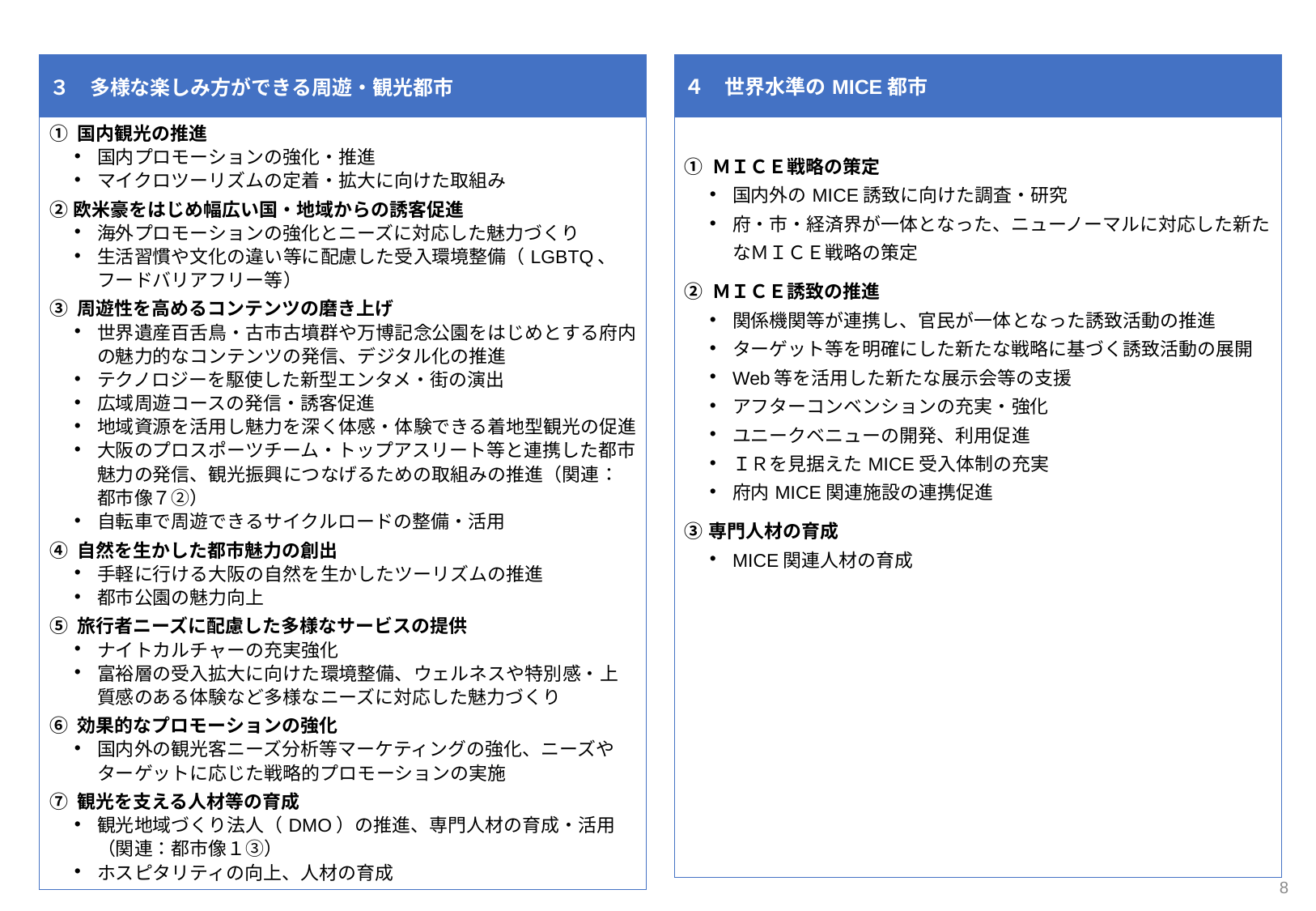

| ３　多様な楽しみ方ができる周遊・観光都市 |
| --- |
| ① 国内観光の推進 国内プロモーションの強化・推進 マイクロツーリズムの定着・拡大に向けた取組み ②欧米豪をはじめ幅広い国・地域からの誘客促進 海外プロモーションの強化とニーズに対応した魅力づくり 生活習慣や文化の違い等に配慮した受入環境整備（LGBTQ、フードバリアフリー等） ③ 周遊性を高めるコンテンツの磨き上げ 世界遺産百舌鳥・古市古墳群や万博記念公園をはじめとする府内の魅力的なコンテンツの発信、デジタル化の推進 テクノロジーを駆使した新型エンタメ・街の演出 広域周遊コースの発信・誘客促進 地域資源を活用し魅力を深く体感・体験できる着地型観光の促進 大阪のプロスポーツチーム・トップアスリート等と連携した都市魅力の発信、観光振興につなげるための取組みの推進（関連：都市像７②） 自転車で周遊できるサイクルロードの整備・活用 ④ 自然を生かした都市魅力の創出 手軽に行ける大阪の自然を生かしたツーリズムの推進 都市公園の魅力向上　 ⑤ 旅行者ニーズに配慮した多様なサービスの提供 ナイトカルチャーの充実強化 富裕層の受入拡大に向けた環境整備、ウェルネスや特別感・上質感のある体験など多様なニーズに対応した魅力づくり　 ⑥ 効果的なプロモーションの強化 国内外の観光客ニーズ分析等マーケティングの強化、ニーズやターゲットに応じた戦略的プロモーションの実施 ⑦ 観光を支える人材等の育成 観光地域づくり法人（DMO）の推進、専門人材の育成・活用（関連：都市像１③）　 ホスピタリティの向上、人材の育成 |
| ４　世界水準のMICE都市 |
| --- |
| ① ＭＩＣＥ戦略の策定 国内外のMICE誘致に向けた調査・研究 府・市・経済界が一体となった、ニューノーマルに対応した新たなＭＩＣＥ戦略の策定 ② ＭＩＣＥ誘致の推進 関係機関等が連携し、官民が一体となった誘致活動の推進 ターゲット等を明確にした新たな戦略に基づく誘致活動の展開 Web等を活用した新たな展示会等の支援 アフターコンベンションの充実・強化 ユニークベニューの開発、利用促進 ＩＲを見据えたMICE受入体制の充実 府内MICE関連施設の連携促進 ③専門人材の育成 MICE関連人材の育成 |
8